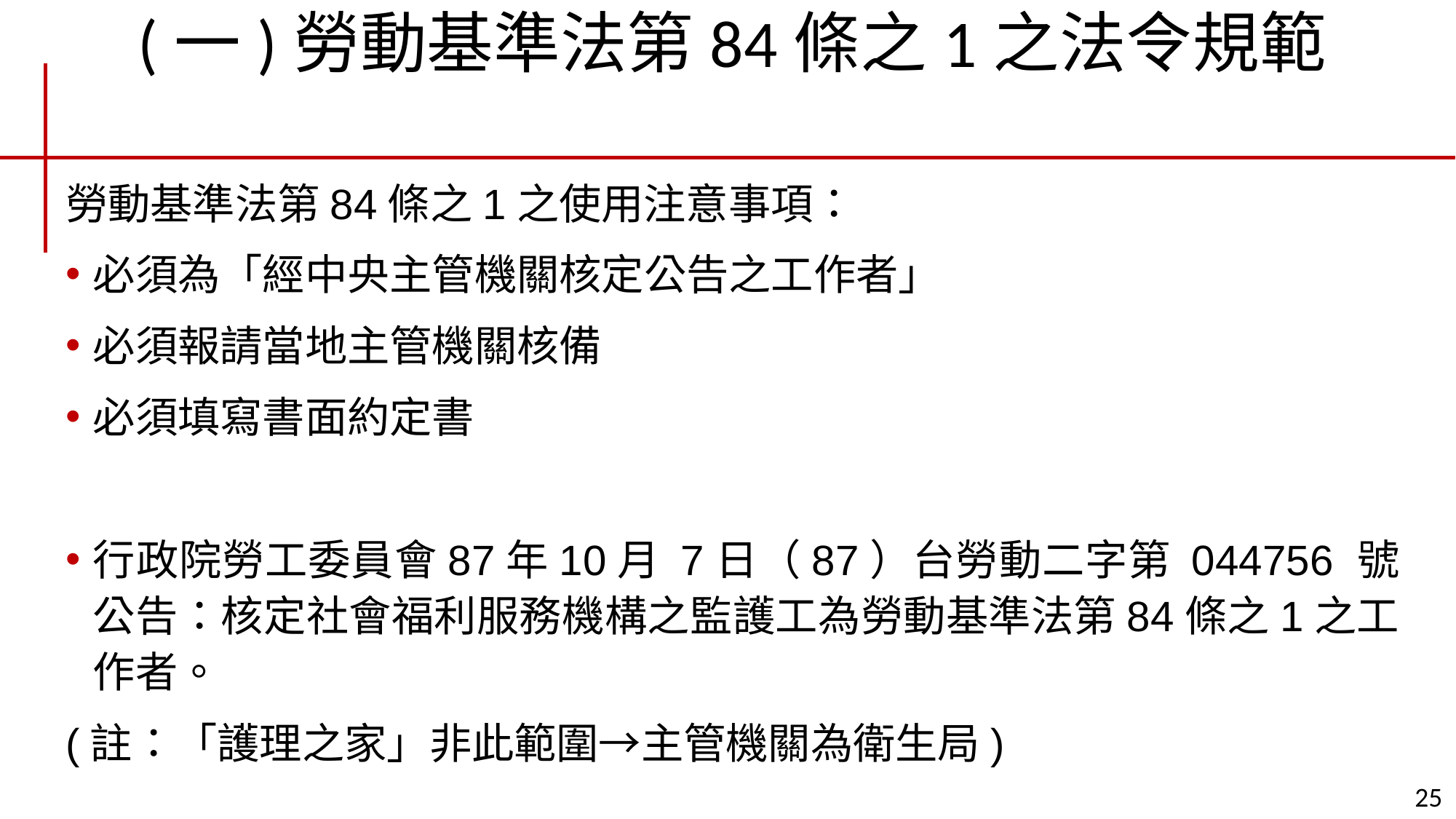

# (一)勞動基準法第84條之1之法令規範
勞動基準法第84條之1之使用注意事項：
必須為「經中央主管機關核定公告之工作者」
必須報請當地主管機關核備
必須填寫書面約定書

行政院勞工委員會87年10月 7日（87）台勞動二字第 044756 號公告：核定社會福利服務機構之監護工為勞動基準法第84條之1之工作者。
(註：「護理之家」非此範圍→主管機關為衛生局)
25